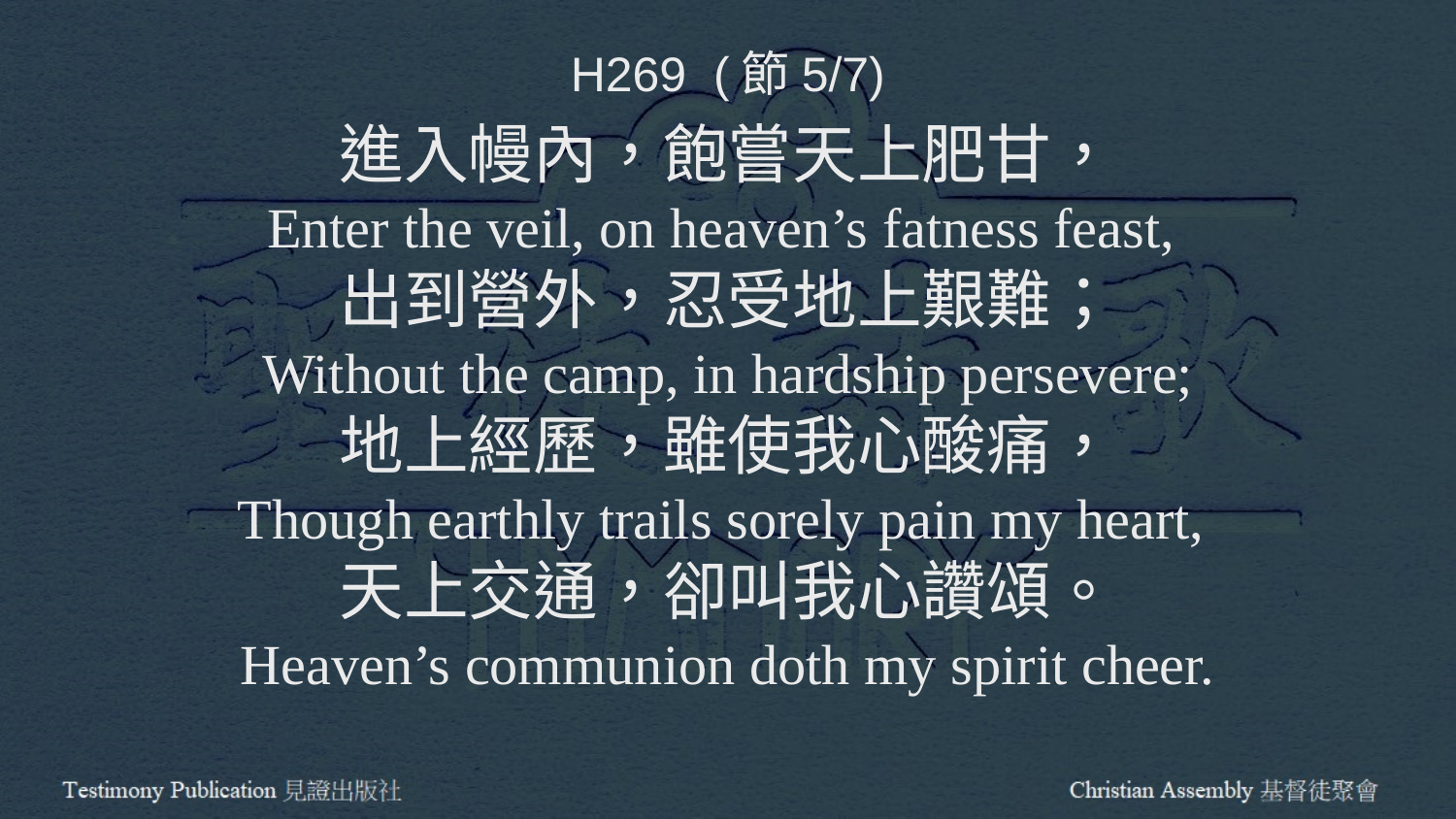

H269  (節5/7)
進入幔內，飽嘗天上肥甘，
Enter the veil, on heaven’s fatness feast,
出到營外，忍受地上艱難；
Without the camp, in hardship persevere;
地上經歷，雖使我心酸痛，
Though earthly trails sorely pain my heart,
天上交通，卻叫我心讚頌。
Heaven’s communion doth my spirit cheer.